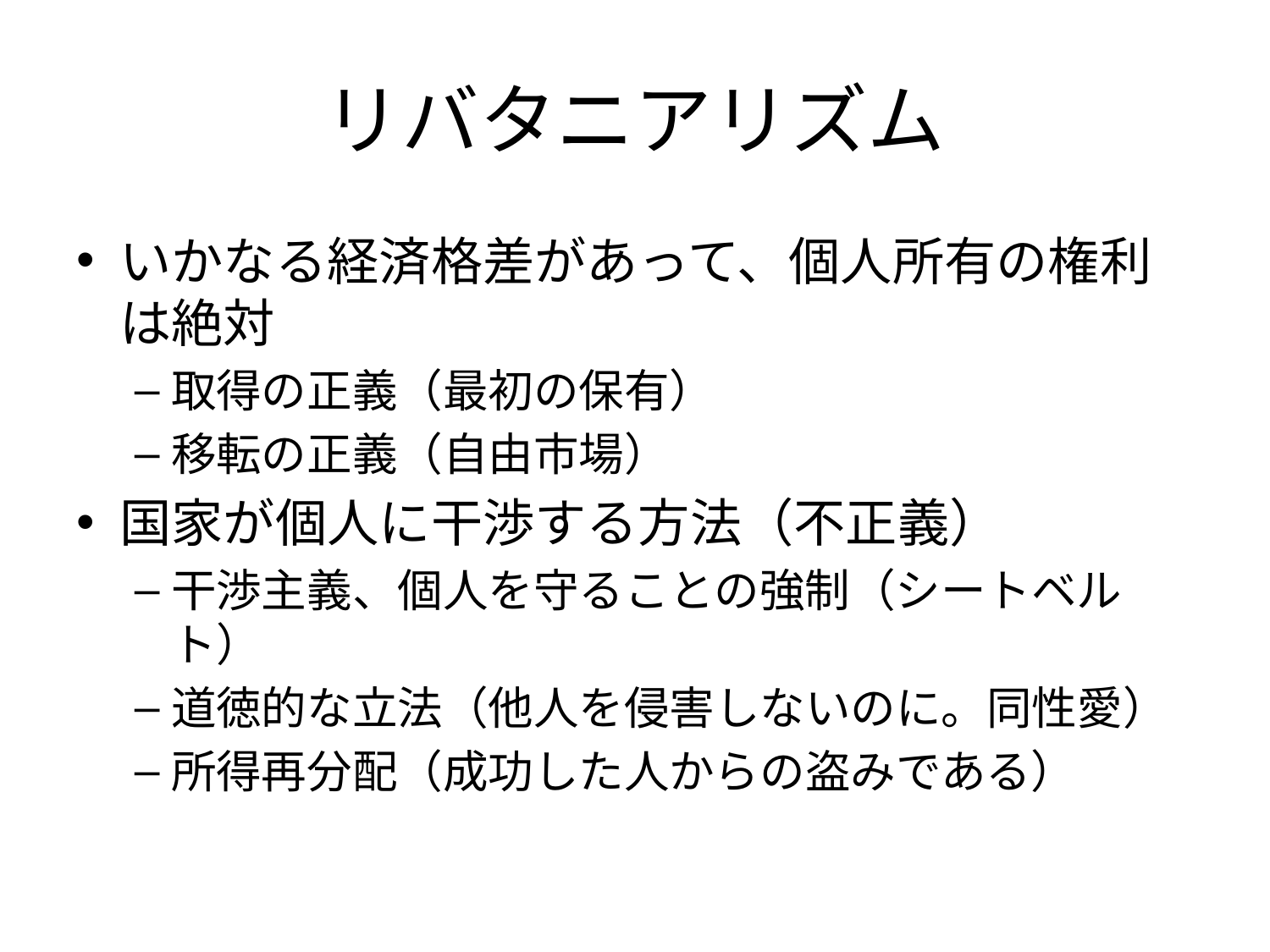

# リバタニアリズム
いかなる経済格差があって、個人所有の権利は絶対
取得の正義（最初の保有）
移転の正義（自由市場）
国家が個人に干渉する方法（不正義）
干渉主義、個人を守ることの強制（シートベルト）
道徳的な立法（他人を侵害しないのに。同性愛）
所得再分配（成功した人からの盗みである）